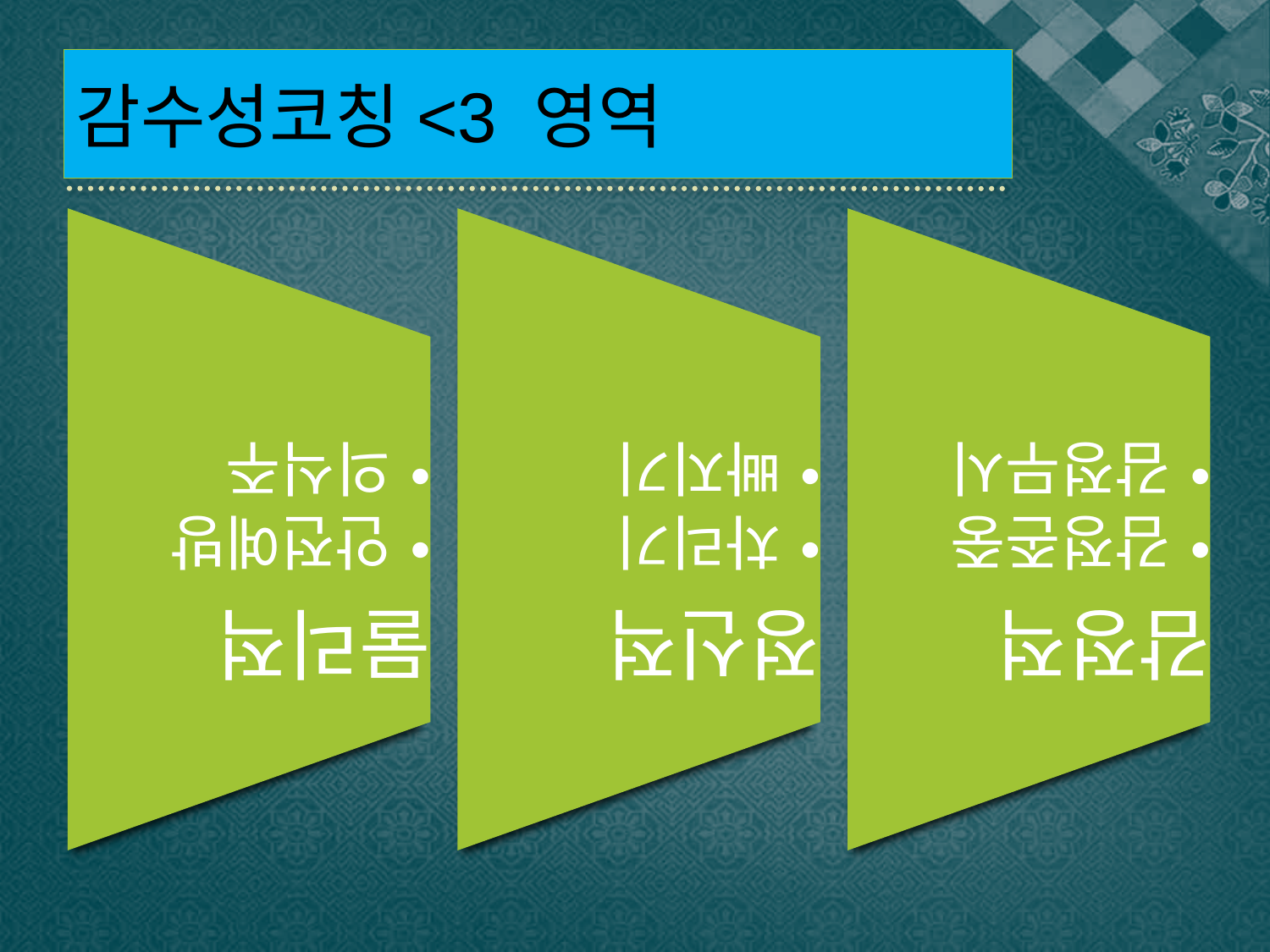

# 감수성코칭<3 영역
물리적
안전예방
의식주
정신적
차리기
빠지기
감정적
감정존중
감정무시